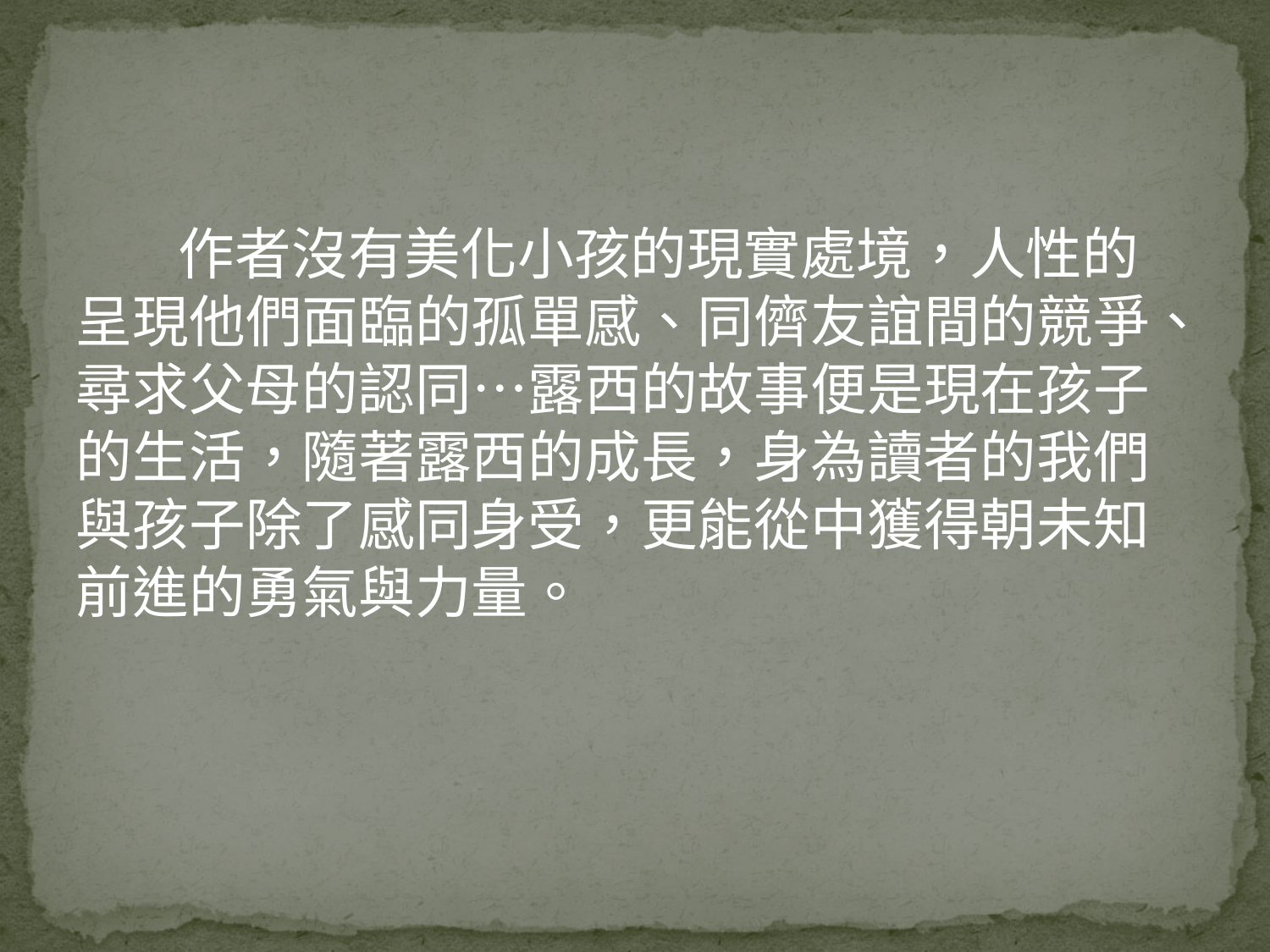

#
       作者沒有美化小孩的現實處境，人性的呈現他們面臨的孤單感、同儕友誼間的競爭、尋求父母的認同…露西的故事便是現在孩子的生活，隨著露西的成長，身為讀者的我們與孩子除了感同身受，更能從中獲得朝未知前進的勇氣與力量。